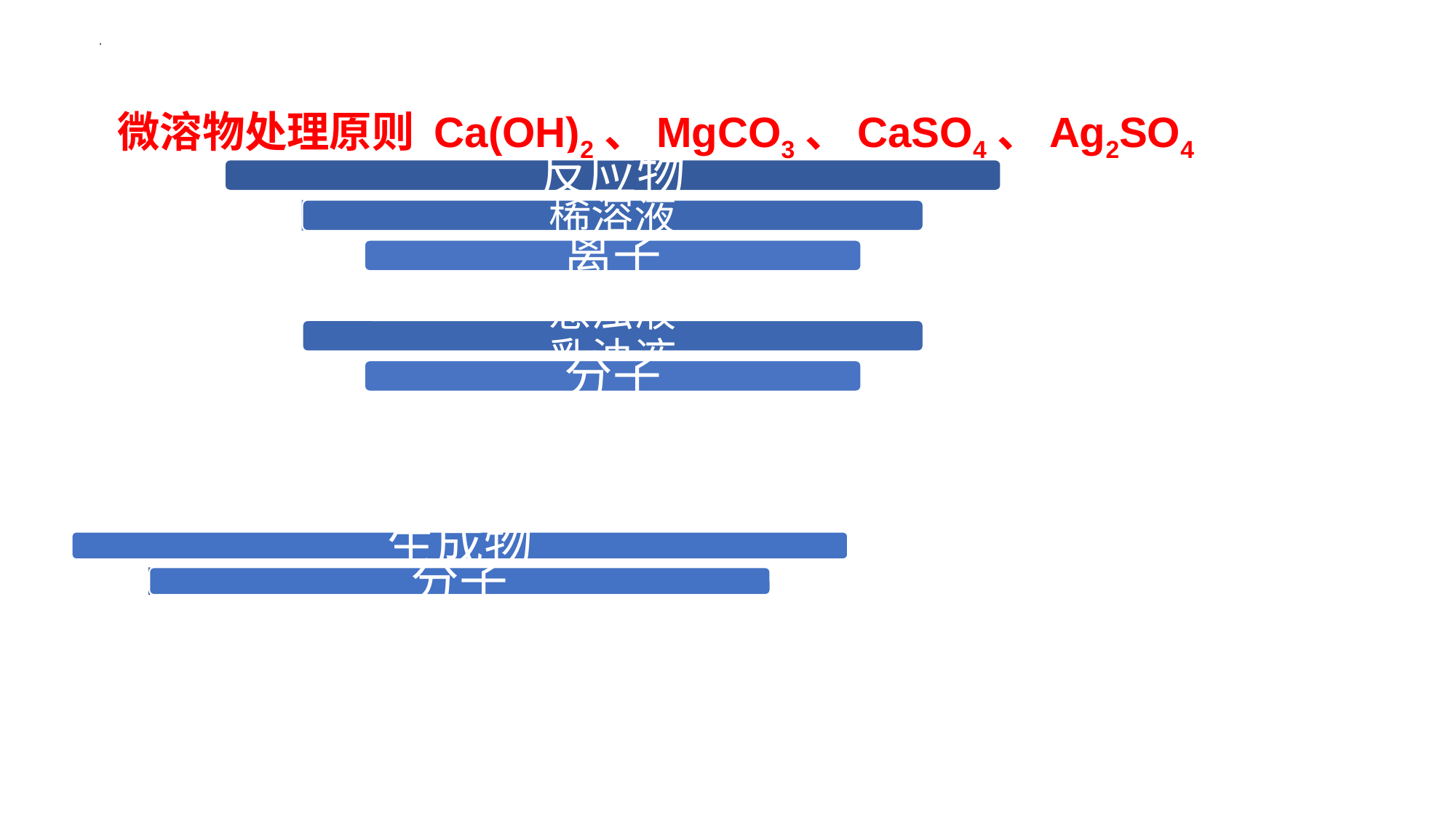

微溶物处理原则 Ca(OH)2、MgCO3、CaSO4、Ag2SO4
反应物
稀溶液
离子
悬浊液
乳浊液
分子
生成物
分子